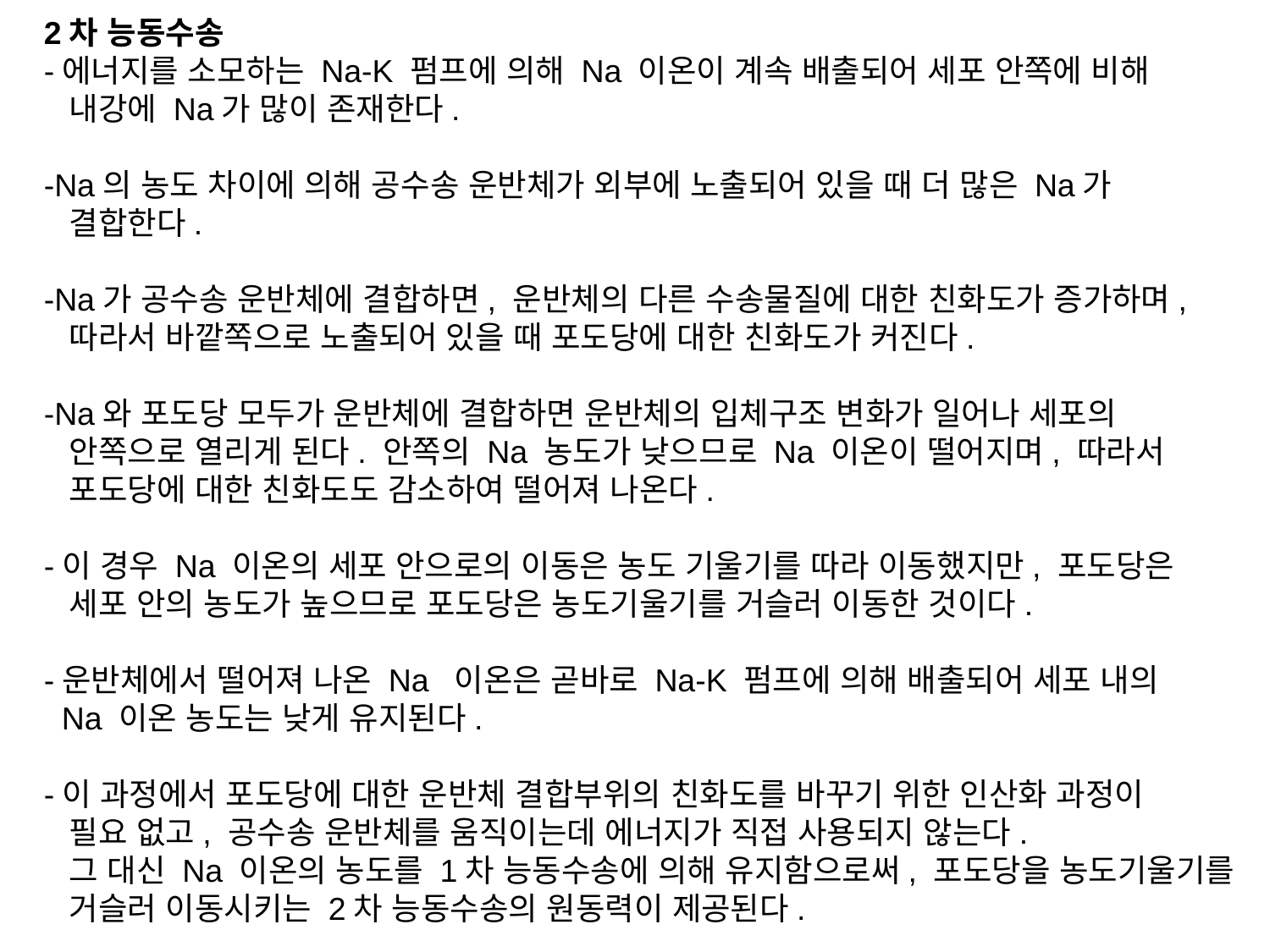

2차 능동수송
-에너지를 소모하는 Na-K 펌프에 의해 Na 이온이 계속 배출되어 세포 안쪽에 비해
  내강에 Na가 많이 존재한다.

-Na의 농도 차이에 의해 공수송 운반체가 외부에 노출되어 있을 때 더 많은 Na가
  결합한다.

-Na가 공수송 운반체에 결합하면, 운반체의 다른 수송물질에 대한 친화도가 증가하며,
  따라서 바깥쪽으로 노출되어 있을 때 포도당에 대한 친화도가 커진다.

-Na와 포도당 모두가 운반체에 결합하면 운반체의 입체구조 변화가 일어나 세포의
  안쪽으로 열리게 된다. 안쪽의 Na 농도가 낮으므로 Na 이온이 떨어지며, 따라서
  포도당에 대한 친화도도 감소하여 떨어져 나온다.

-이 경우 Na 이온의 세포 안으로의 이동은 농도 기울기를 따라 이동했지만, 포도당은
  세포 안의 농도가 높으므로 포도당은 농도기울기를 거슬러 이동한 것이다.

-운반체에서 떨어져 나온 Na  이온은 곧바로 Na-K 펌프에 의해 배출되어 세포 내의
  Na 이온 농도는 낮게 유지된다.

-이 과정에서 포도당에 대한 운반체 결합부위의 친화도를 바꾸기 위한 인산화 과정이
  필요 없고, 공수송 운반체를 움직이는데 에너지가 직접 사용되지 않는다.
  그 대신 Na 이온의 농도를 1차 능동수송에 의해 유지함으로써, 포도당을 농도기울기를
  거슬러 이동시키는 2차 능동수송의 원동력이 제공된다.